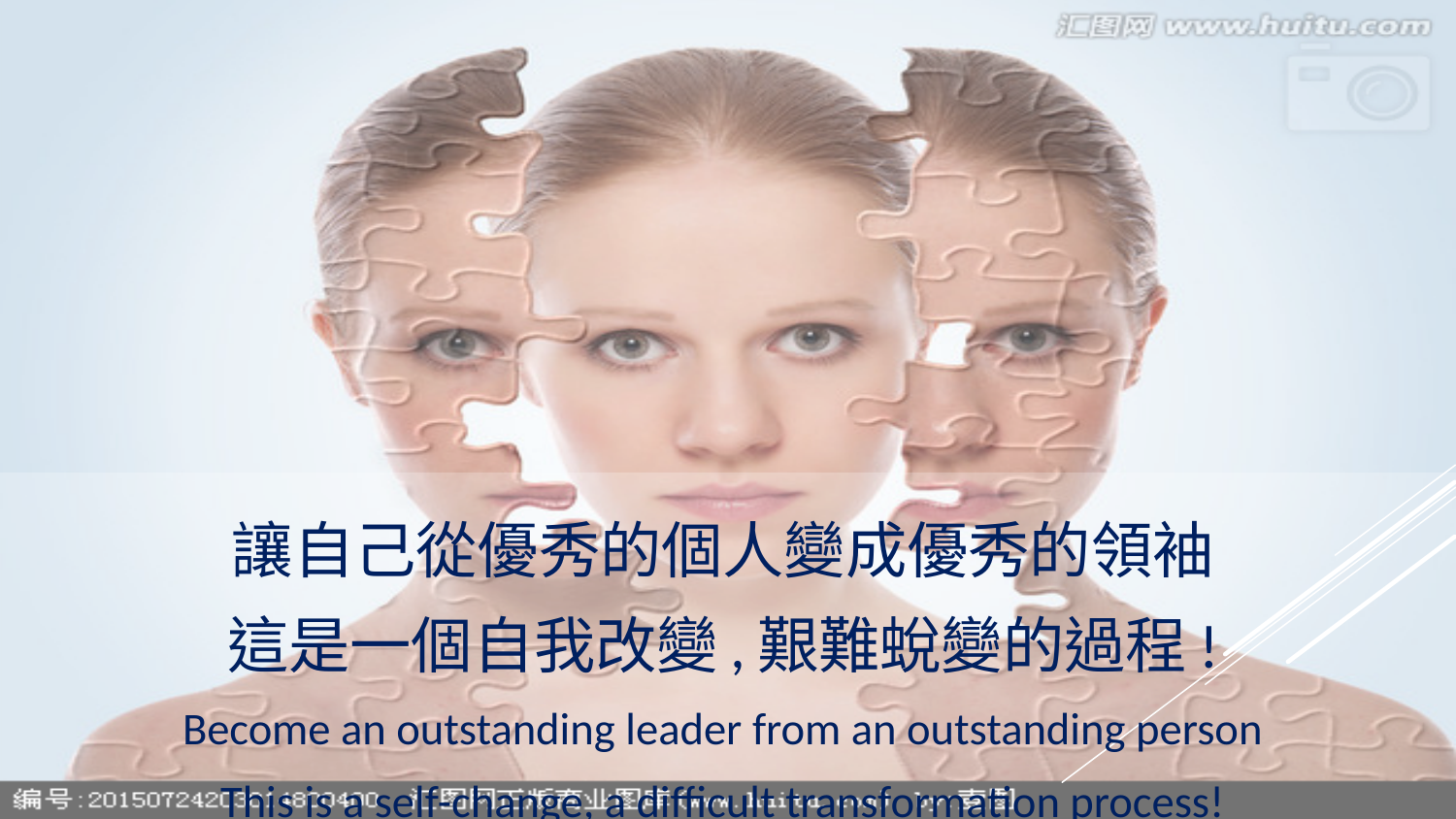

讓自己從優秀的個人變成優秀的領袖
這是一個自我改變,艱難蛻變的過程!
Become an outstanding leader from an outstanding person
This is a self-change, a difficult transformation process!